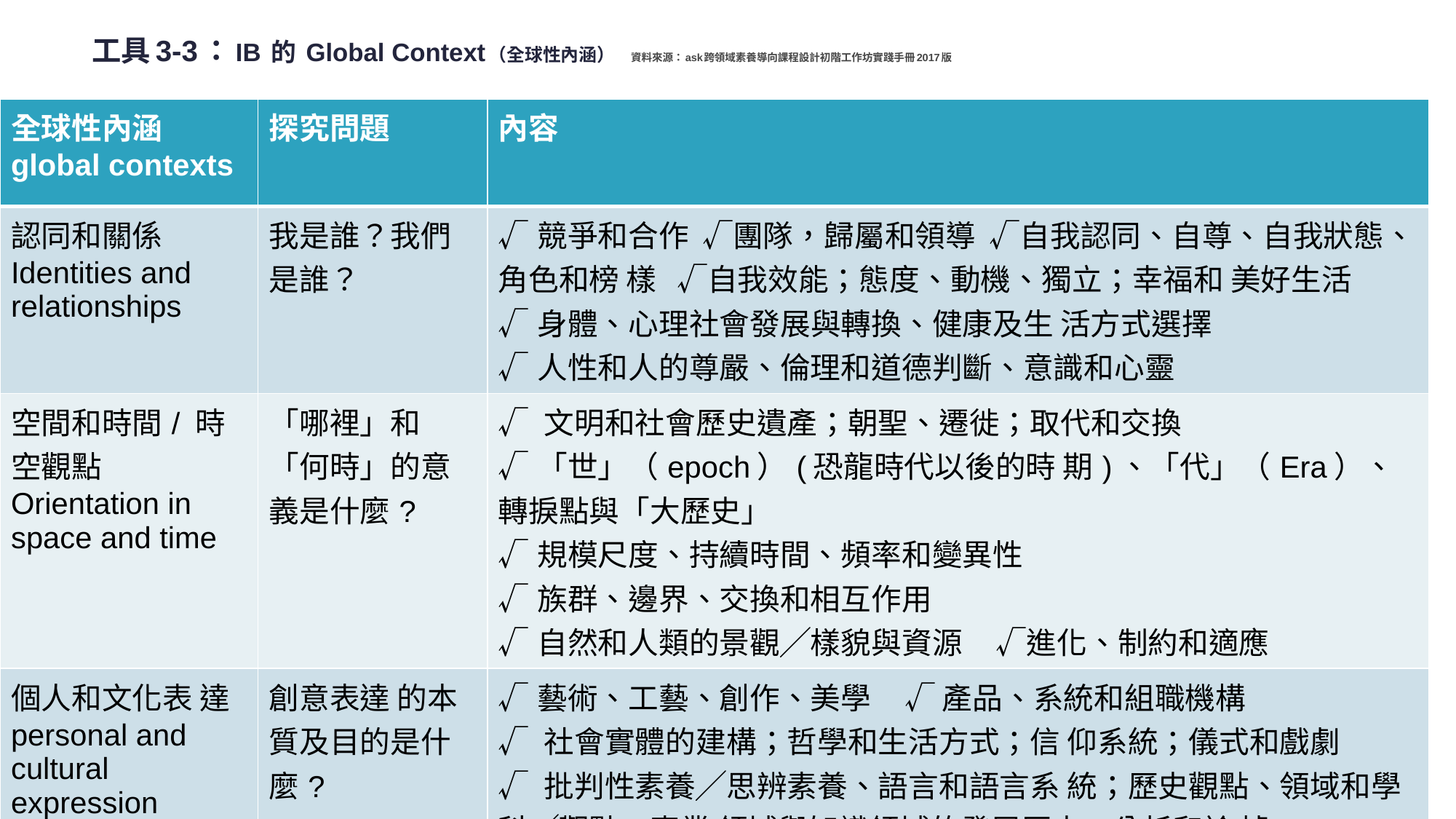

# 工具3-3：IB 的 Global Context（全球性內涵）    資料來源：ask跨領域素養導向課程設計初階工作坊實踐手冊2017版
| 全球性內涵 global contexts | 探究問題 | 內容 |
| --- | --- | --- |
| 認同和關係 Identities and relationships | 我是誰？我們是誰？ | √競爭和合作 √團隊，歸屬和領導 √自我認同、自尊、自我狀態、角色和榜 樣 √自我效能；態度、動機、獨立；幸福和 美好生活 √身體、心理社會發展與轉換、健康及生 活方式選擇 √人性和人的尊嚴、倫理和道德判斷、意識和心靈 |
| 空間和時間/ 時空觀點 Orientation in space and time | 「哪裡」和 「何時」的意義是什麼? | √ 文明和社會歷史遺產；朝聖、遷徙；取代和交換 √「世」（epoch）(恐龍時代以後的時 期)、「代」（Era）、轉捩點與「大歷史」 √規模尺度、持續時間、頻率和變異性 √族群、邊界、交換和相互作用 √自然和人類的景觀╱樣貌與資源 √進化、制約和適應 |
| 個人和文化表 達 personal and cultural expression | 創意表達 的本質及目的是什 麼? | √藝術、工藝、創作、美學 √ 產品、系統和組職機構 √ 社會實體的建構；哲學和生活方式；信 仰系統；儀式和戲劇 √ 批判性素養╱思辨素養、語言和語言系 統；歷史觀點、領域和學科╱觀點、專業 領域與知識領域的發展歷史；分析和論 據 √後設認知和抽象思維 √創業精神、實踐和素養╱能力 |
45